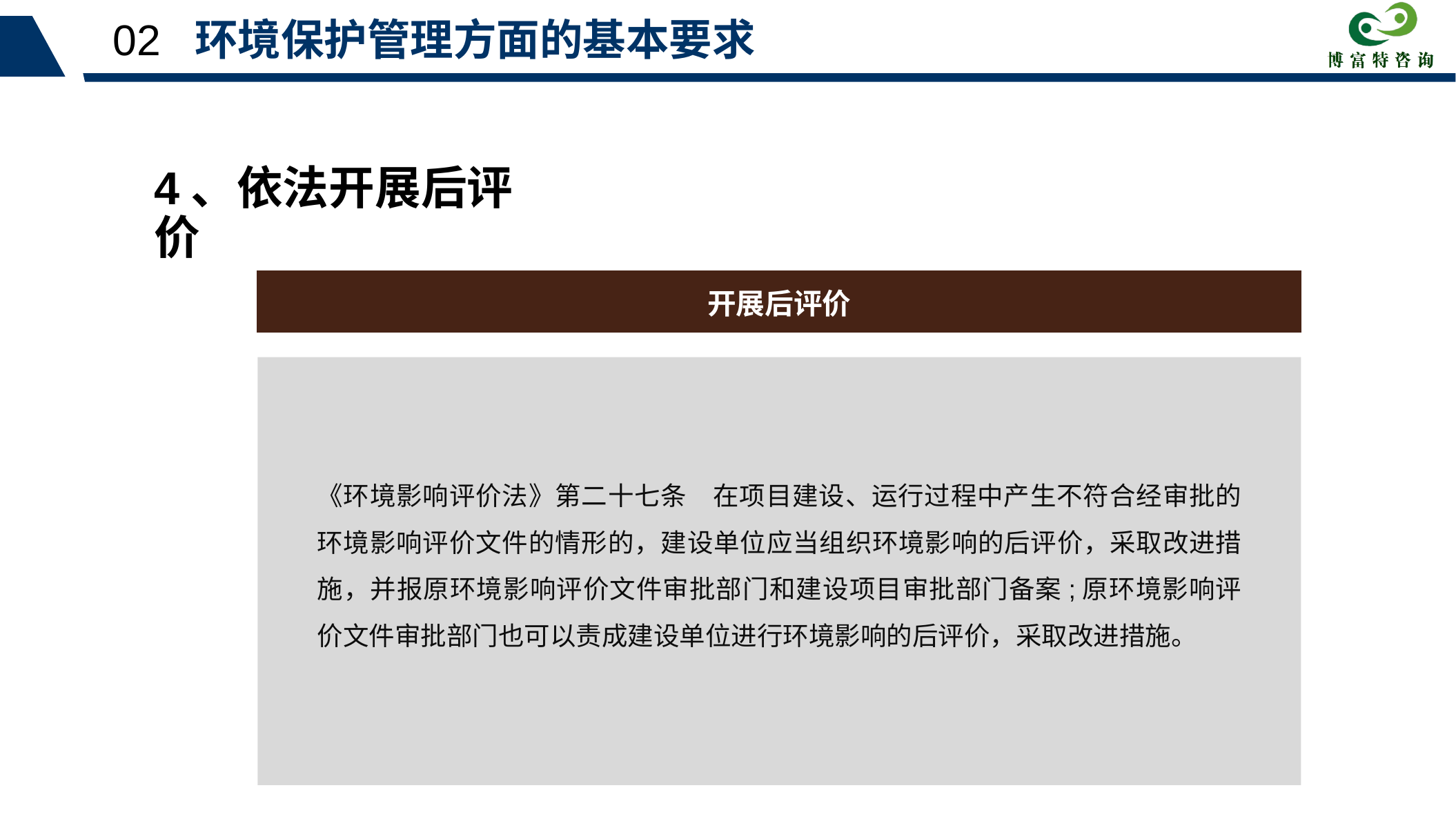

02  环境保护管理方面的基本要求

4、依法开展后评价

开展后评价

《环境影响评价法》第二十七条    在项目建设、运行过程中产生不符合经审批的环境影响评价文件的情形的，建设单位应当组织环境影响的后评价，采取改进措施，并报原环境影响评价文件审批部门和建设项目审批部门备案;原环境影响评价文件审批部门也可以责成建设单位进行环境影响的后评价，采取改进措施。